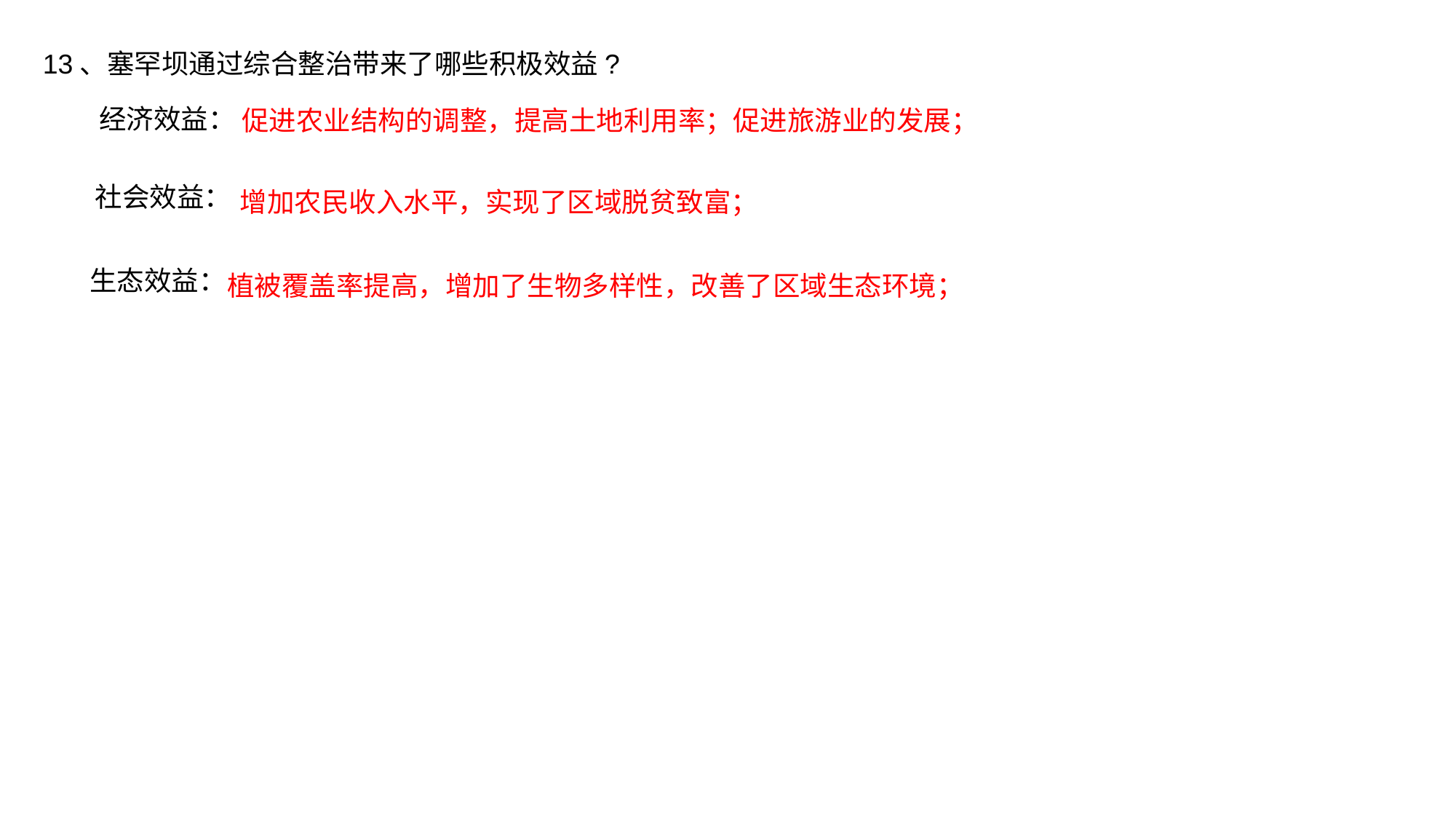

13、塞罕坝通过综合整治带来了哪些积极效益?
经济效益：
促进农业结构的调整，提高土地利用率；促进旅游业的发展；
社会效益：
增加农民收入水平，实现了区域脱贫致富；
生态效益：
植被覆盖率提高，增加了生物多样性，改善了区域生态环境；